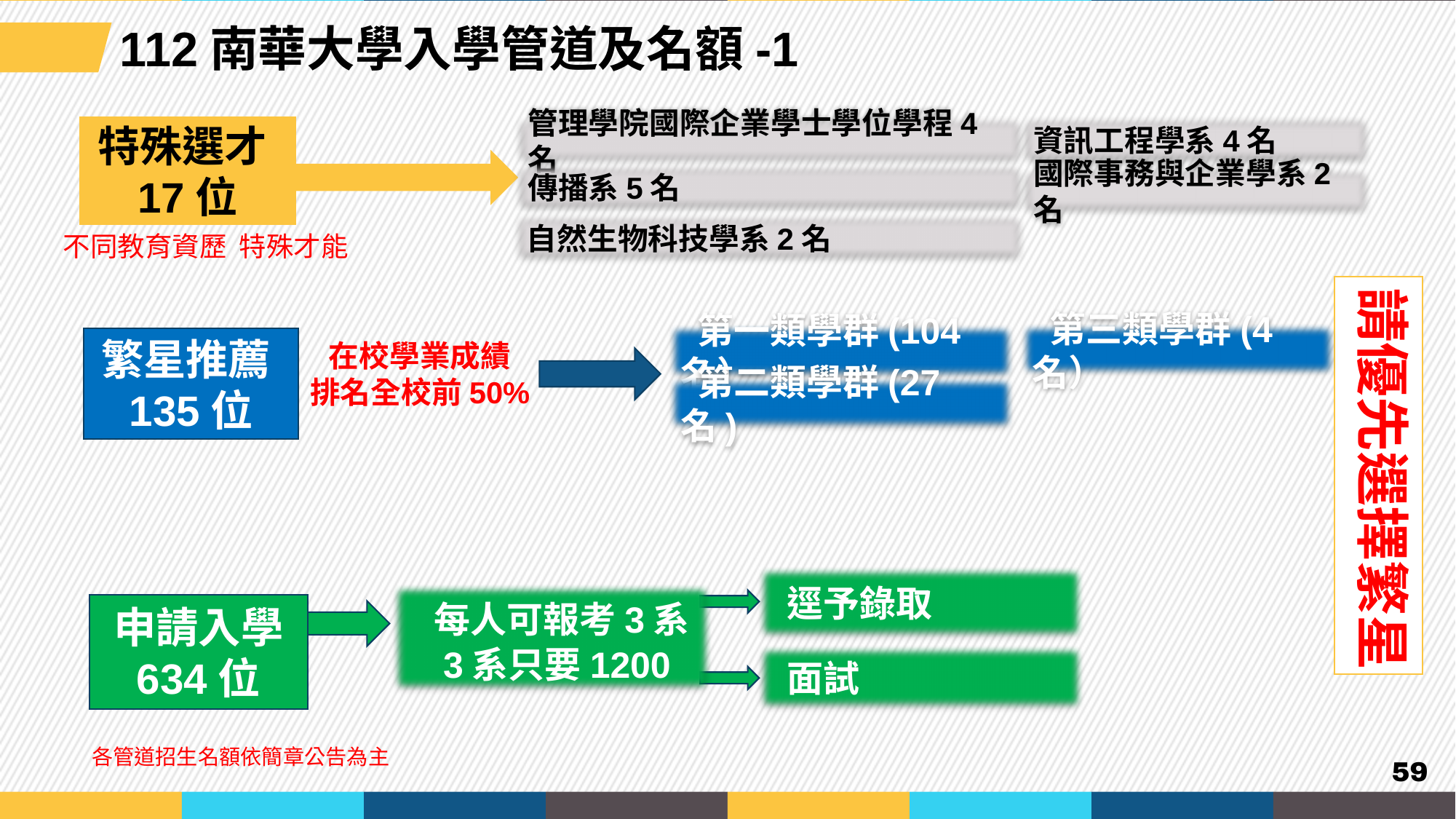

112南華大學入學管道及名額-1

特殊選才17位
資訊工程學系4名
管理學院國際企業學士學位學程4名

傳播系5名
國際事務與企業學系2名
自然生物科技學系2名
不同教育資歷  特殊才能
請優先選擇繁星
 第三類學群(4名）
 第一類學群(104名）
 第二類學群(27名)
繁星推薦135位
在校學業成績
排名全校前50%

 逕予錄取
 每人可報考3系
 3系只要1200

申請入學
634位

 面試

各管道招生名額依簡章公告為主